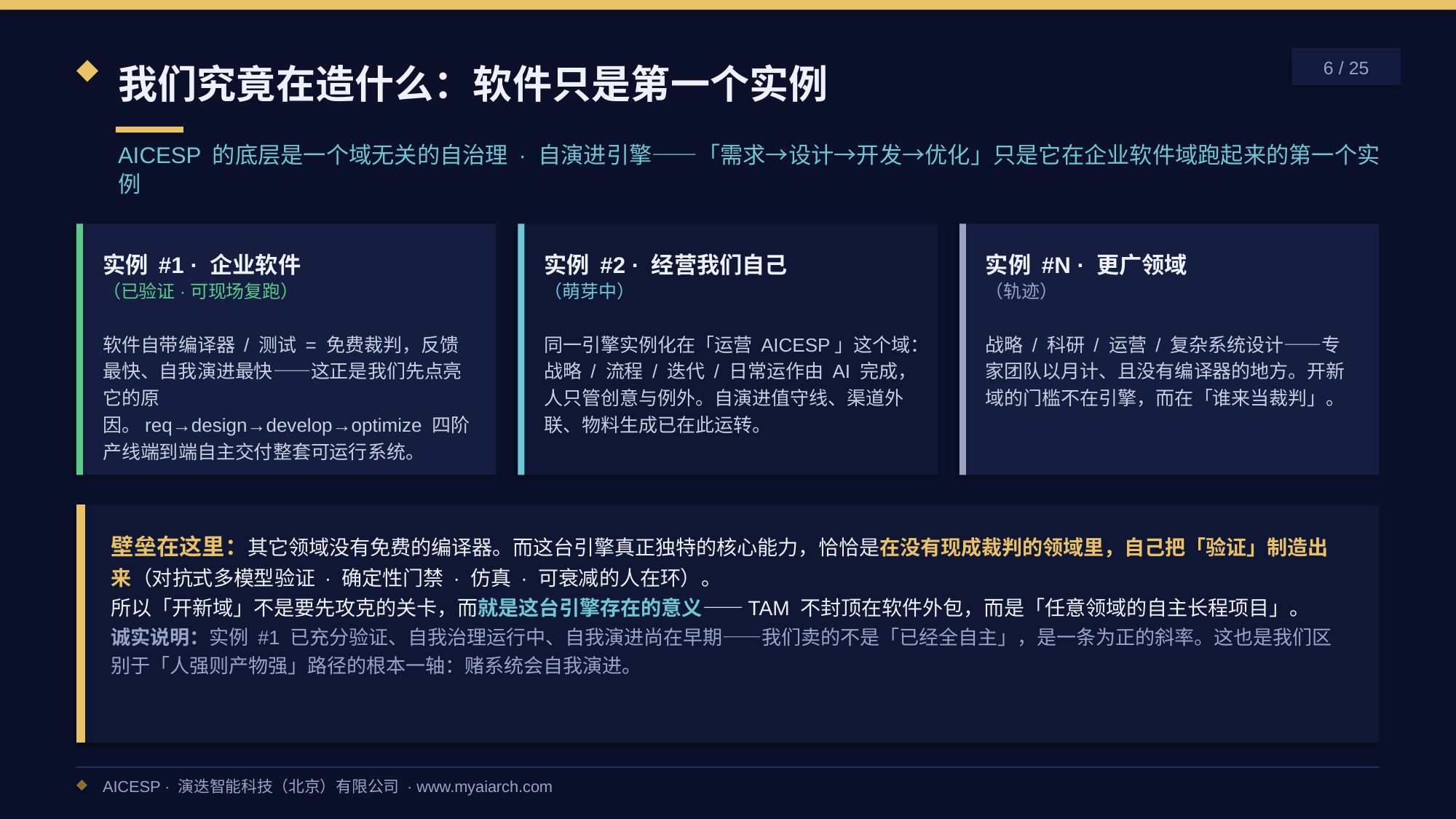

我们究竟在造什么：软件只是第一个实例

6 / 25

AICESP 的底层是一个域无关的自治理 · 自演进引擎——「需求→设计→开发→优化」只是它在企业软件域跑起来的第一个实例

实例 #1 · 企业软件
（已验证·可现场复跑）
实例 #2 · 经营我们自己
（萌芽中）
实例 #N · 更广领域
（轨迹）
软件自带编译器 / 测试 = 免费裁判，反馈最快、自我演进最快——这正是我们先点亮它的原因。req→design→develop→optimize 四阶产线端到端自主交付整套可运行系统。
同一引擎实例化在「运营 AICESP」这个域：战略 / 流程 / 迭代 / 日常运作由 AI 完成，人只管创意与例外。自演进值守线、渠道外联、物料生成已在此运转。
战略 / 科研 / 运营 / 复杂系统设计——专家团队以月计、且没有编译器的地方。开新域的门槛不在引擎，而在「谁来当裁判」。

壁垒在这里：其它领域没有免费的编译器。而这台引擎真正独特的核心能力，恰恰是在没有现成裁判的领域里，自己把「验证」制造出来（对抗式多模型验证 · 确定性门禁 · 仿真 · 可衰减的人在环）。
所以「开新域」不是要先攻克的关卡，而就是这台引擎存在的意义——TAM 不封顶在软件外包，而是「任意领域的自主长程项目」。
诚实说明：实例 #1 已充分验证、自我治理运行中、自我演进尚在早期——我们卖的不是「已经全自主」，是一条为正的斜率。这也是我们区别于「人强则产物强」路径的根本一轴：赌系统会自我演进。

AICESP · 演迭智能科技（北京）有限公司 · www.myaiarch.com